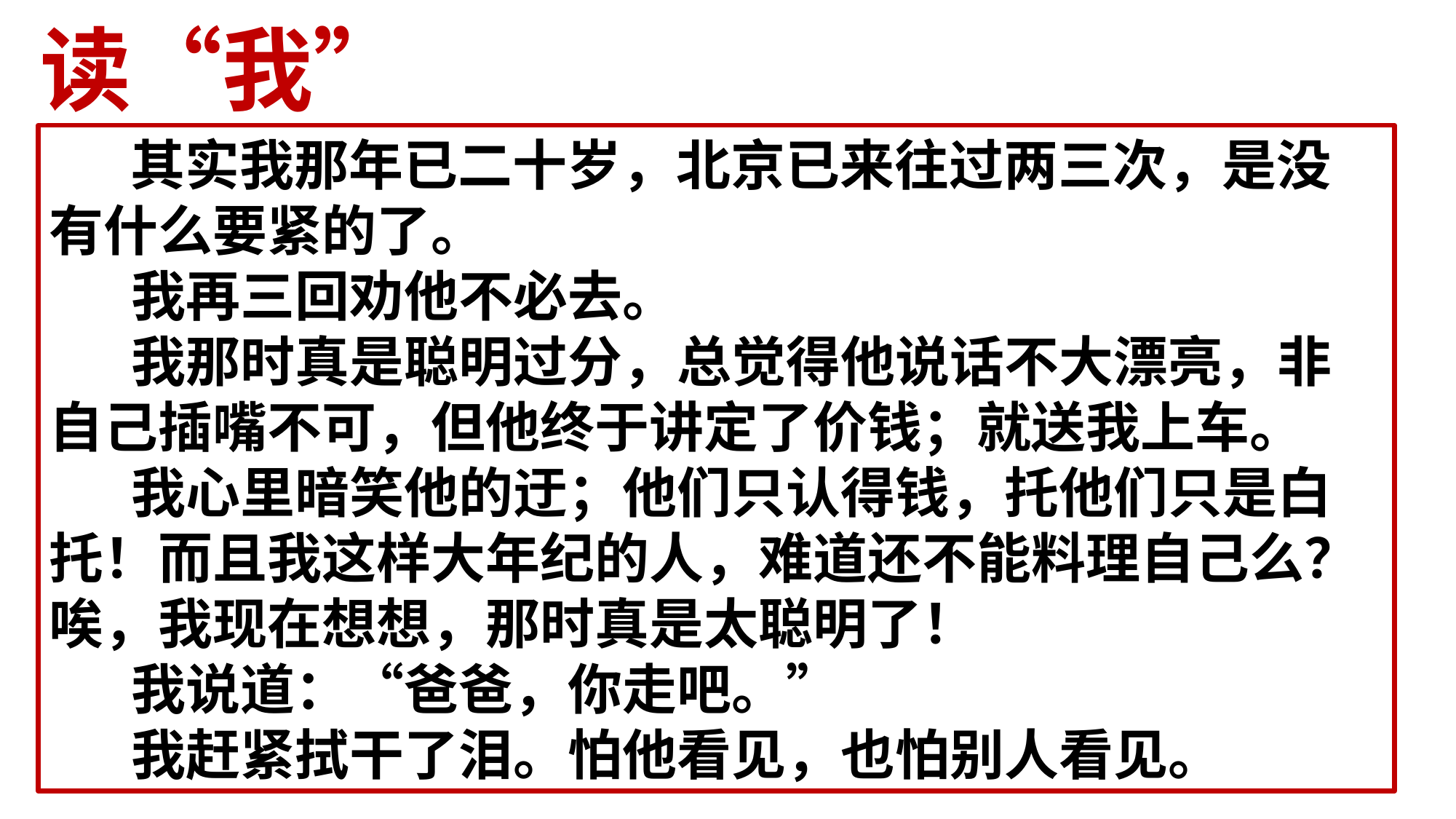

读“我”
   其实我那年已二十岁，北京已来往过两三次，是没有什么要紧的了。
   我再三回劝他不必去。
   我那时真是聪明过分，总觉得他说话不大漂亮，非自己插嘴不可，但他终于讲定了价钱；就送我上车。
   我心里暗笑他的迂；他们只认得钱，托他们只是白托！而且我这样大年纪的人，难道还不能料理自己么？唉，我现在想想，那时真是太聪明了！
   我说道：“爸爸，你走吧。”
   我赶紧拭干了泪。怕他看见，也怕别人看见。